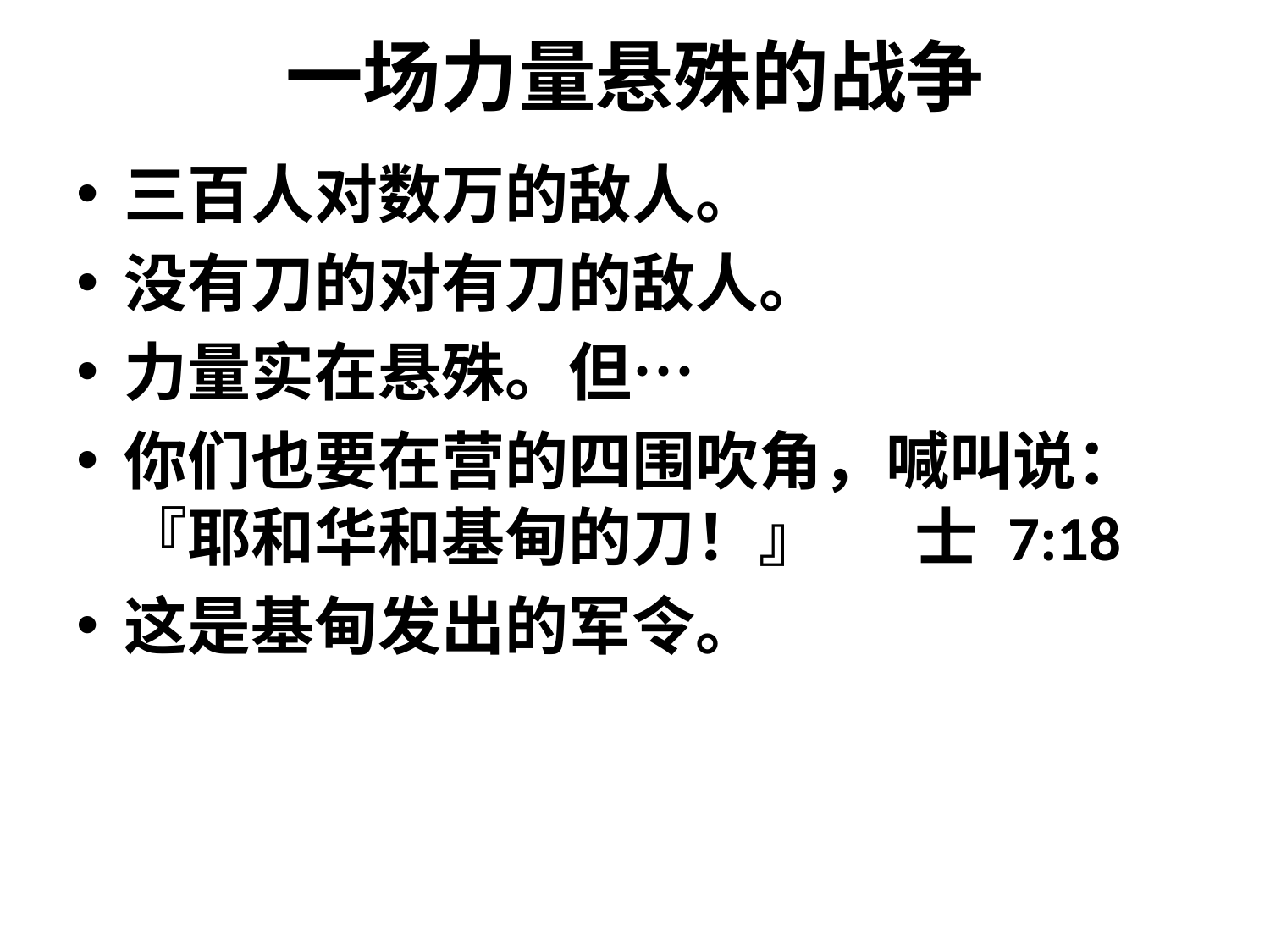

# 一场力量悬殊的战争
三百人对数万的敌人。
没有刀的对有刀的敌人。
力量实在悬殊。但…
你们也要在营的四围吹角，喊叫说：『耶和华和基甸的刀！』	  士 7:18
这是基甸发出的军令。